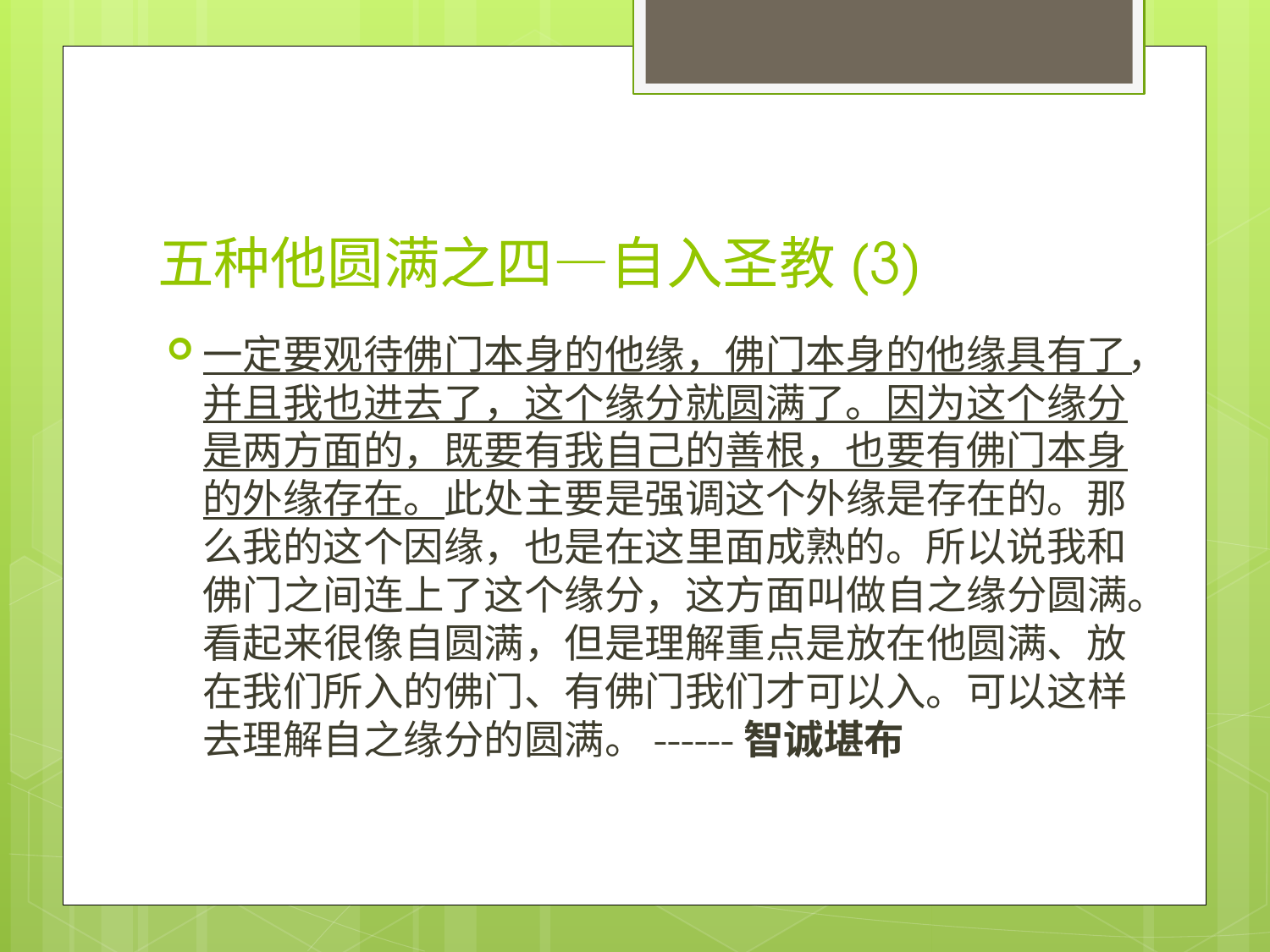

# 五种他圆满之四—自入圣教(3)
一定要观待佛门本身的他缘，佛门本身的他缘具有了，并且我也进去了，这个缘分就圆满了。因为这个缘分是两方面的，既要有我自己的善根，也要有佛门本身的外缘存在。此处主要是强调这个外缘是存在的。那么我的这个因缘，也是在这里面成熟的。所以说我和佛门之间连上了这个缘分，这方面叫做自之缘分圆满。看起来很像自圆满，但是理解重点是放在他圆满、放在我们所入的佛门、有佛门我们才可以入。可以这样去理解自之缘分的圆满。------智诚堪布